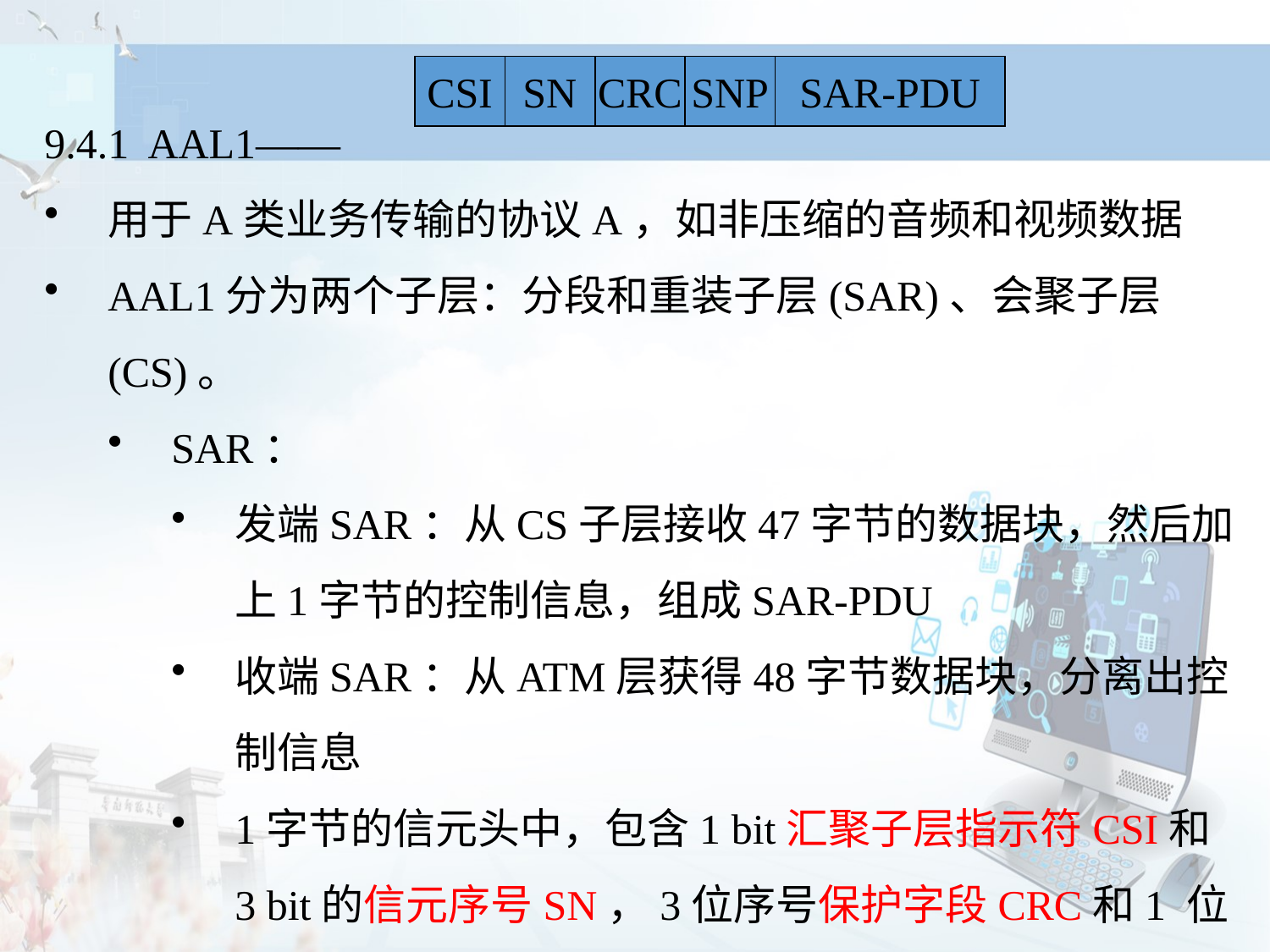

CSI
SN
CRC
SNP
SAR-PDU
9.4.1  AAL1——
用于A类业务传输的协议A，如非压缩的音频和视频数据
AAL1分为两个子层：分段和重装子层(SAR)、会聚子层(CS)。
SAR：
发端SAR：从CS子层接收47字节的数据块，然后加上1字节的控制信息，组成SAR-PDU
收端SAR：从ATM层获得48字节数据块，分离出控制信息
1字节的信元头中，包含1 bit汇聚子层指示符CSI和3 bit的信元序号SN，3位序号保护字段CRC和1 位奇偶校验和SNP